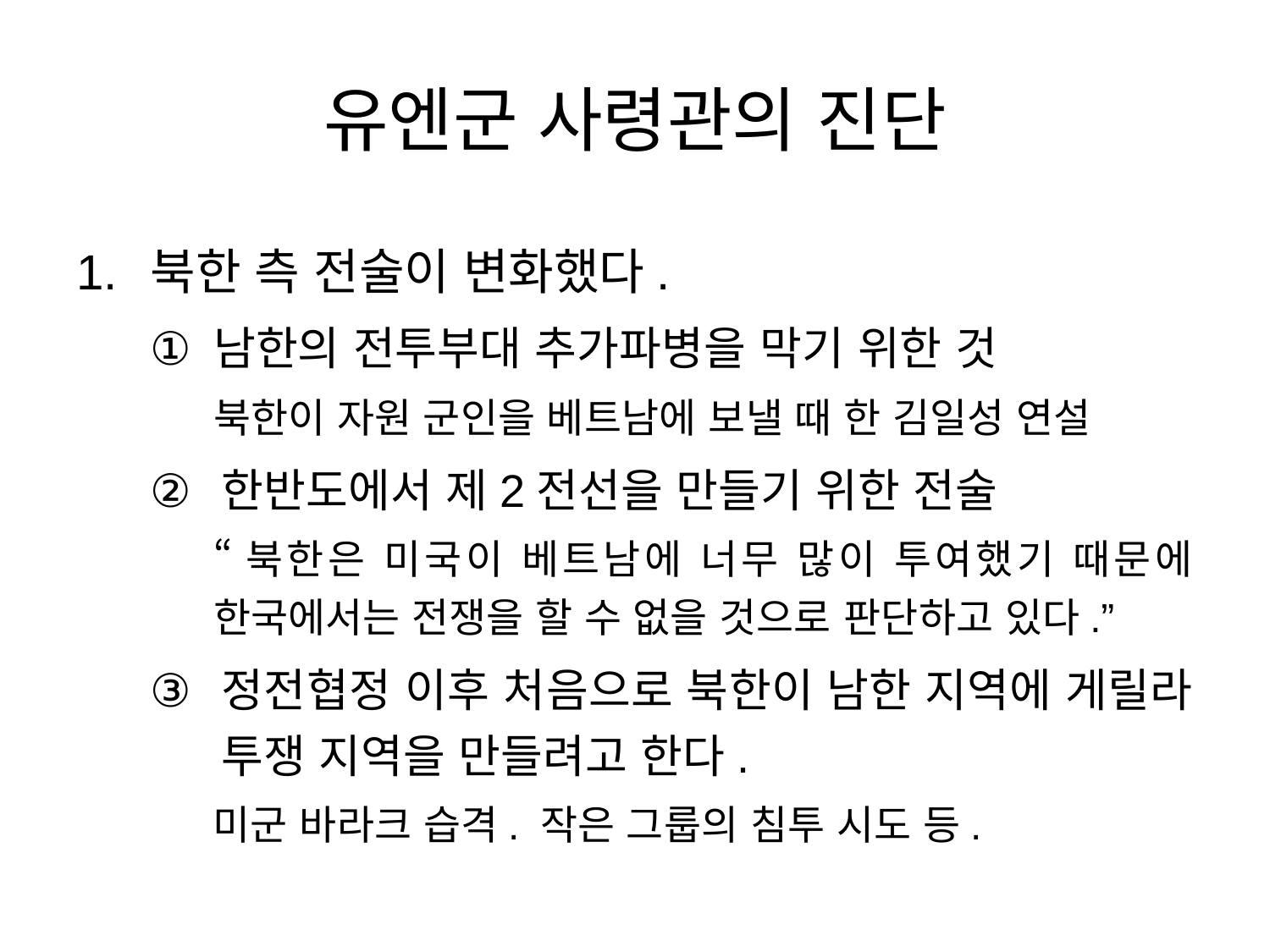

# 유엔군 사령관의 진단
북한 측 전술이 변화했다.
남한의 전투부대 추가파병을 막기 위한 것
북한이 자원 군인을 베트남에 보낼 때 한 김일성 연설
한반도에서 제2전선을 만들기 위한 전술
“북한은 미국이 베트남에 너무 많이 투여했기 때문에 한국에서는 전쟁을 할 수 없을 것으로 판단하고 있다.”
정전협정 이후 처음으로 북한이 남한 지역에 게릴라 투쟁 지역을 만들려고 한다.
미군 바라크 습격. 작은 그룹의 침투 시도 등.